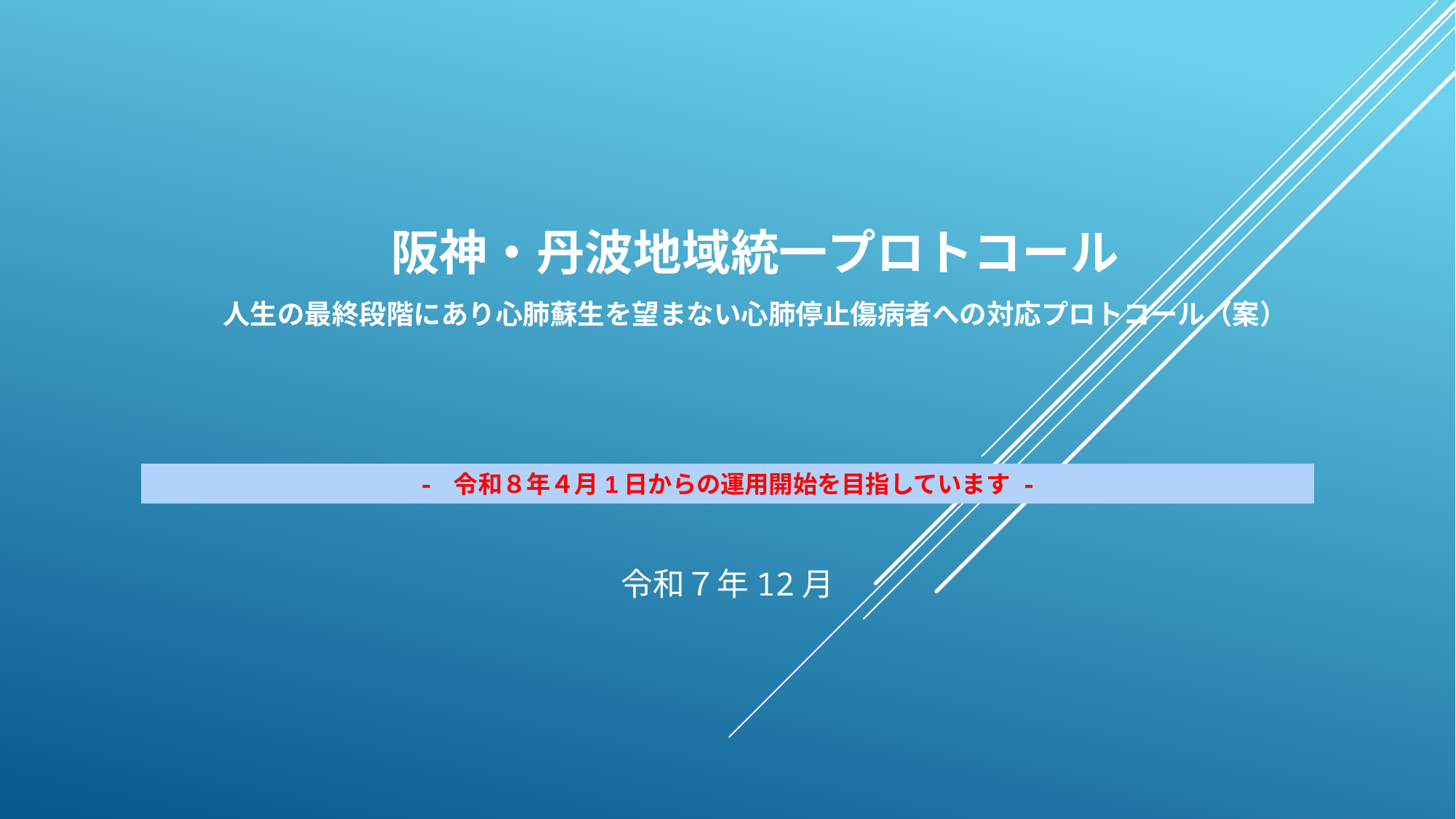

# 阪神・丹波地域統一プロトコール 人生の最終段階にあり心肺蘇生を望まない心肺停止傷病者への対応プロトコール（案）
- 令和８年４月1日からの運用開始を目指しています -
令和７年12月